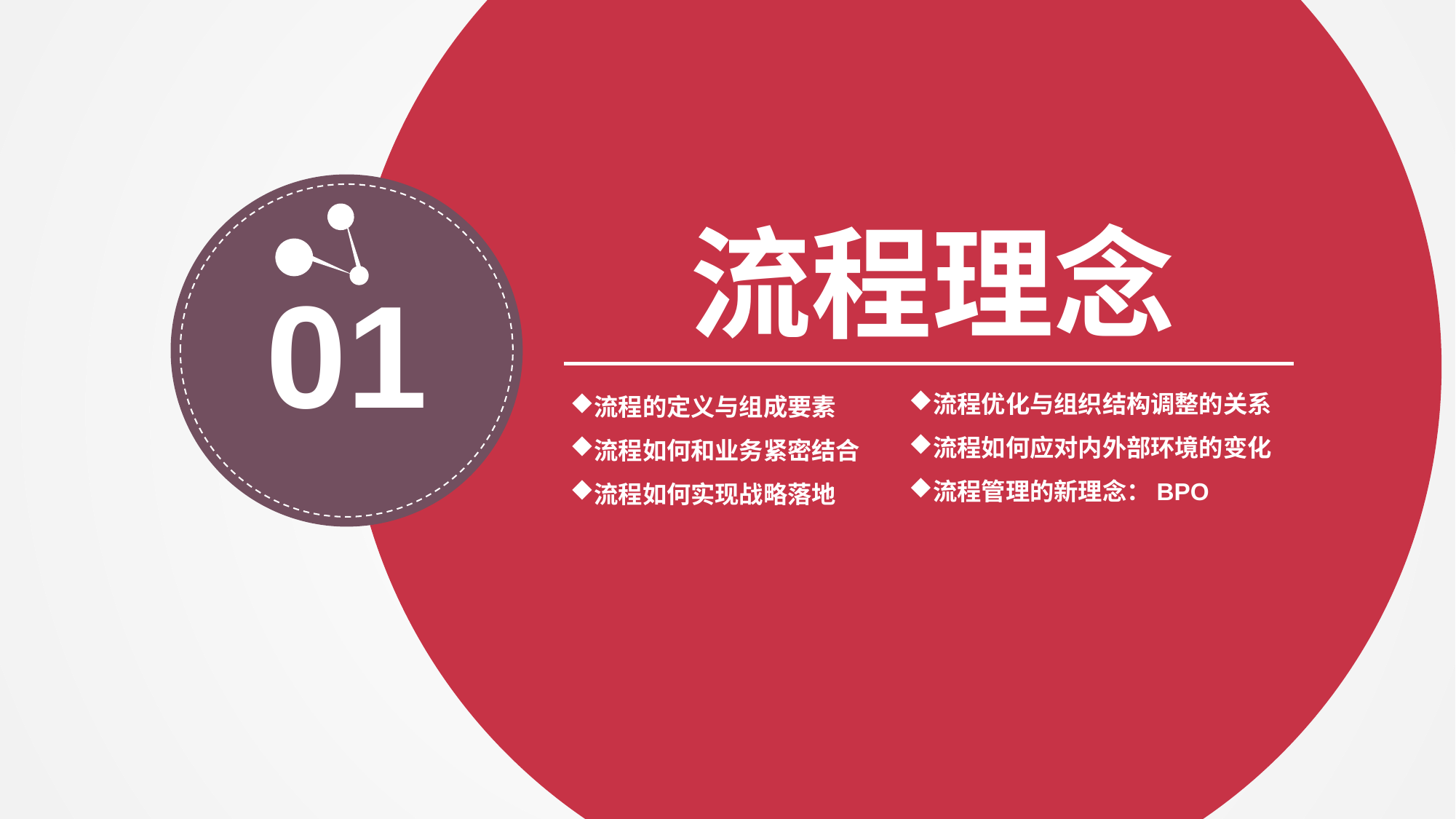

流程理念

01
流程优化与组织结构调整的关系
流程如何应对内外部环境的变化
流程管理的新理念：BPO
流程的定义与组成要素
流程如何和业务紧密结合
流程如何实现战略落地